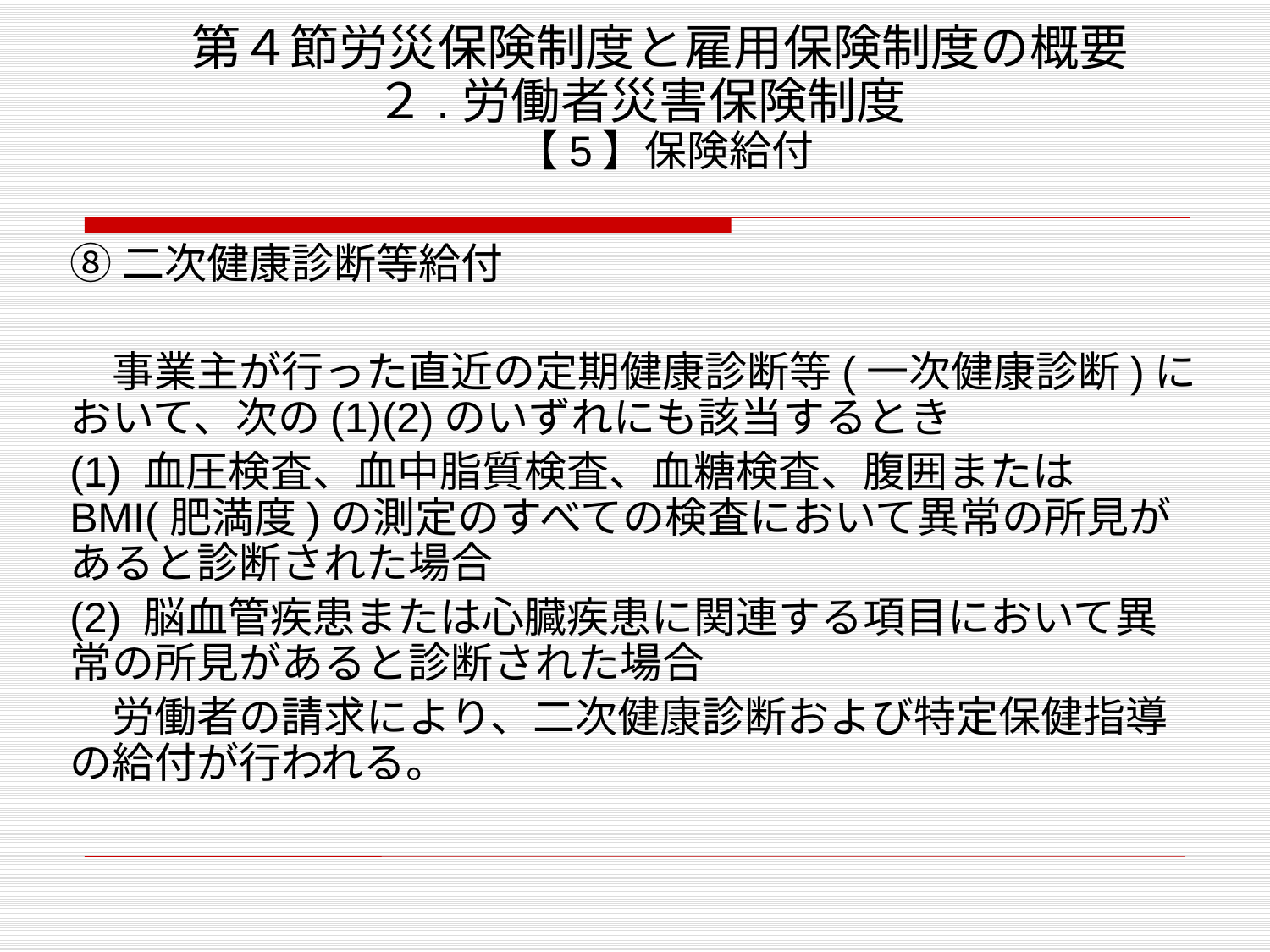

# 第４節労災保険制度と雇用保険制度の概要 ２.労働者災害保険制度　 【5】保険給付
⑧二次健康診断等給付

　事業主が行った直近の定期健康診断等(一次健康診断)において、次の(1)(2)のいずれにも該当するとき
(1) 血圧検査、血中脂質検査、血糖検査、腹囲またはBMI(肥満度)の測定のすべての検査において異常の所見があると診断された場合
(2) 脳血管疾患または心臓疾患に関連する項目において異常の所見があると診断された場合
　労働者の請求により、二次健康診断および特定保健指導の給付が行われる。